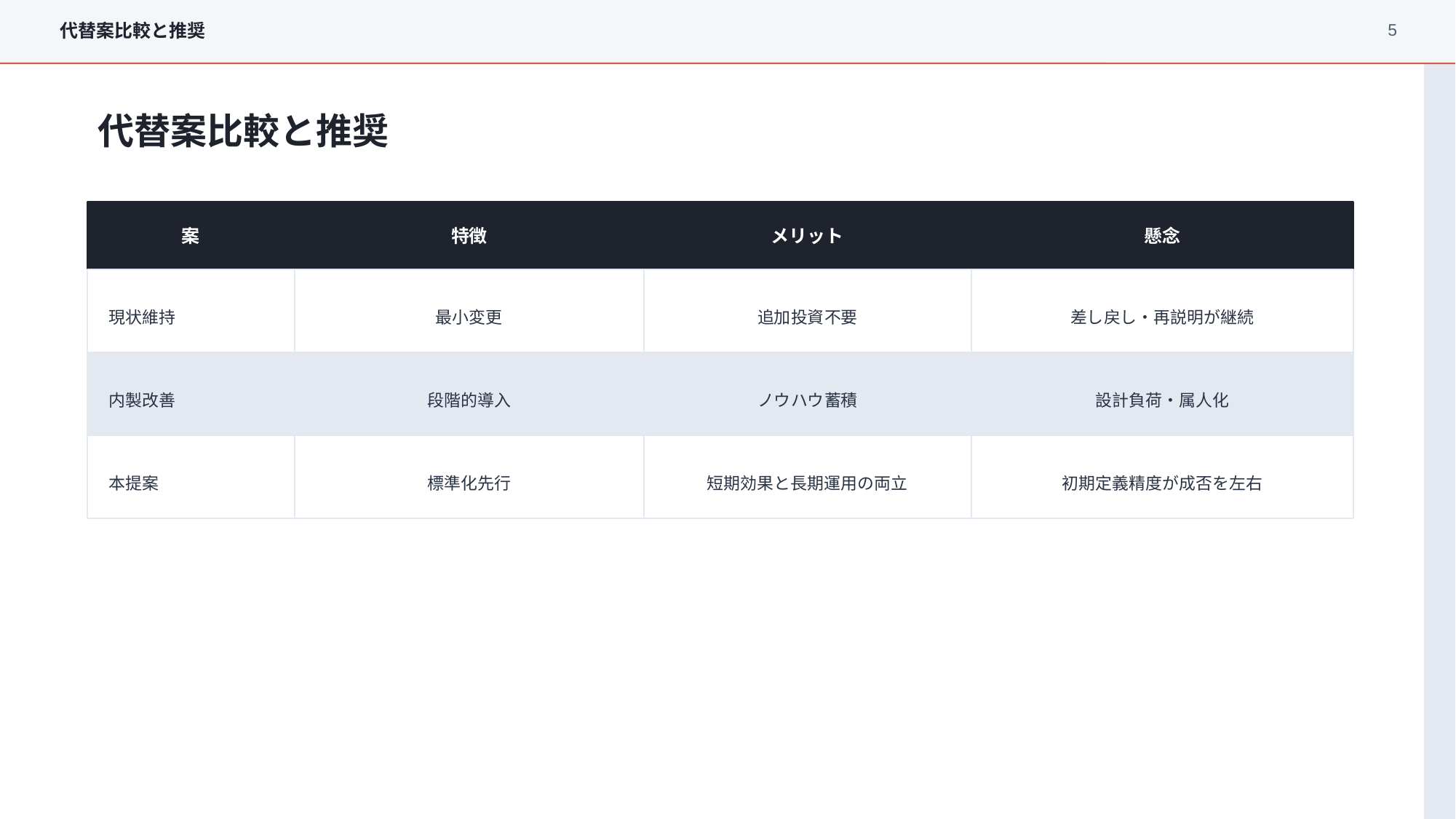

5
代替案比較と推奨

代替案比較と推奨

案
特徴
メリット
懸念

現状維持
最小変更
追加投資不要
差し戻し・再説明が継続

内製改善
段階的導入
ノウハウ蓄積
設計負荷・属人化

本提案
標準化先行
短期効果と長期運用の両立
初期定義精度が成否を左右